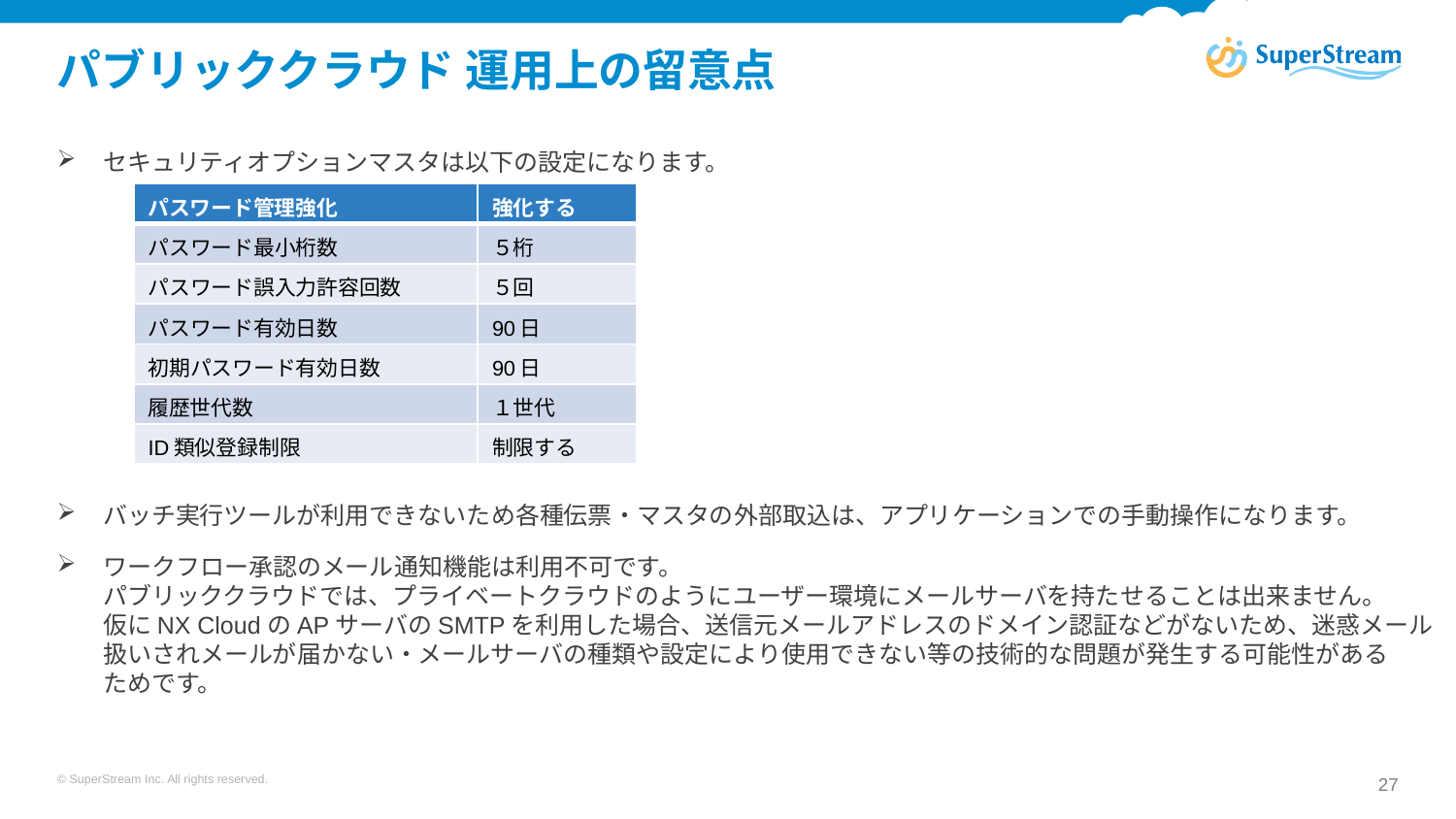

# パブリッククラウド 運用上の留意点
セキュリティオプションマスタは以下の設定になります。

バッチ実行ツールが利用できないため各種伝票・マスタの外部取込は、アプリケーションでの手動操作になります。

ワークフロー承認のメール通知機能は利用不可です。
パブリッククラウドでは、プライベートクラウドのようにユーザー環境にメールサーバを持たせることは出来ません。
仮にNX CloudのAPサーバのSMTPを利用した場合、送信元メールアドレスのドメイン認証などがないため、迷惑メール
扱いされメールが届かない・メールサーバの種類や設定により使用できない等の技術的な問題が発生する可能性がある
ためです。
| パスワード管理強化 | 強化する |
| --- | --- |
| パスワード最小桁数 | ５桁 |
| パスワード誤入力許容回数 | ５回 |
| パスワード有効日数 | 90日 |
| 初期パスワード有効日数 | 90日 |
| 履歴世代数 | １世代 |
| ID類似登録制限 | 制限する |
© SuperStream Inc. All rights reserved.
27